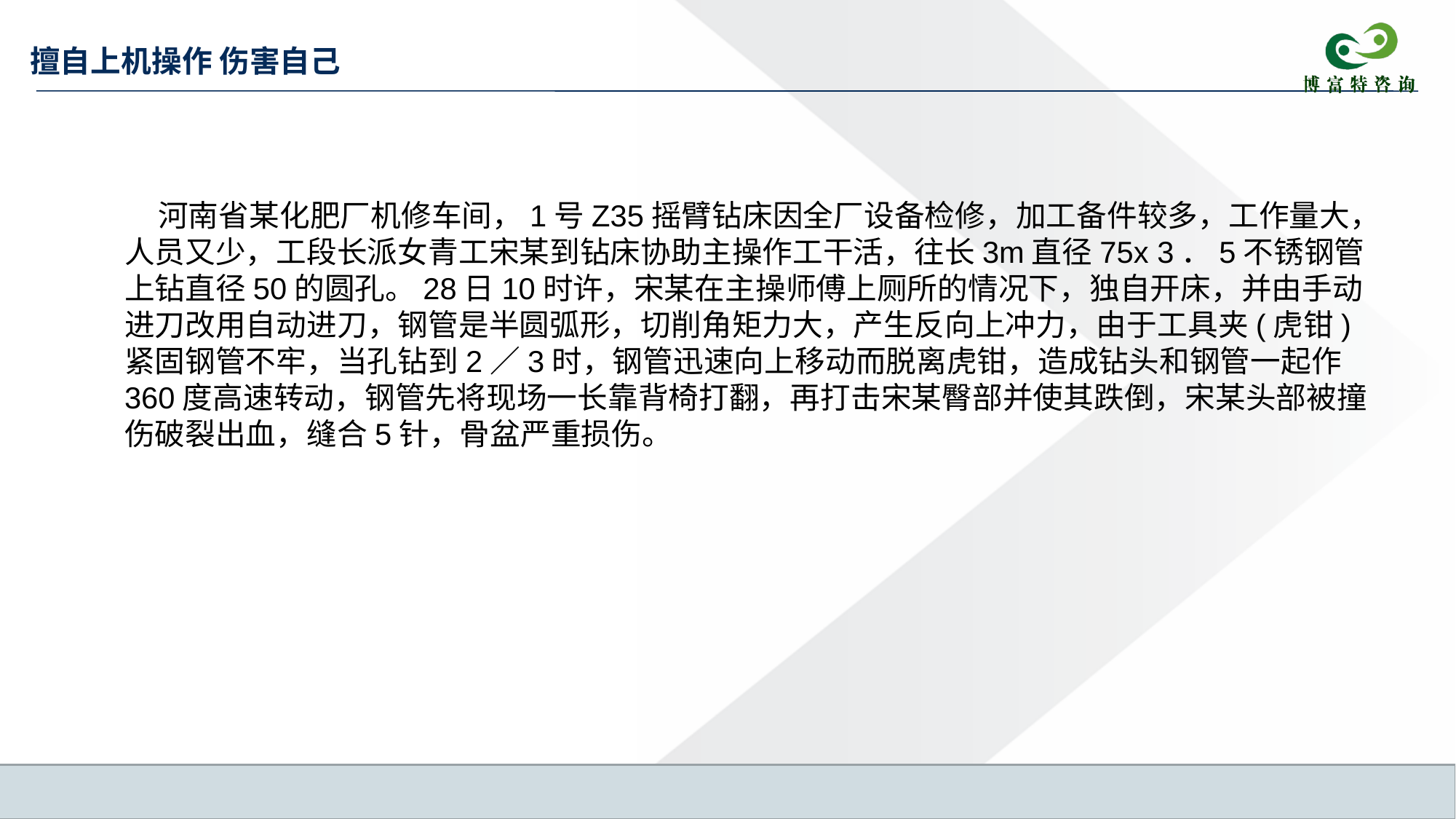

# 擅自上机操作 伤害自己
           河南省某化肥厂机修车间，1号Z35摇臂钻床因全厂设备检修，加工备件较多，工作量大，人员又少，工段长派女青工宋某到钻床协助主操作工干活，往长3m直径75x 3．5不锈钢管上钻直径50的圆孔。28日10时许，宋某在主操师傅上厕所的情况下，独自开床，并由手动进刀改用自动进刀，钢管是半圆弧形，切削角矩力大，产生反向上冲力，由于工具夹(虎钳)紧固钢管不牢，当孔钻到2／3时，钢管迅速向上移动而脱离虎钳，造成钻头和钢管一起作360度高速转动，钢管先将现场一长靠背椅打翻，再打击宋某臀部并使其跌倒，宋某头部被撞伤破裂出血，缝合5针，骨盆严重损伤。